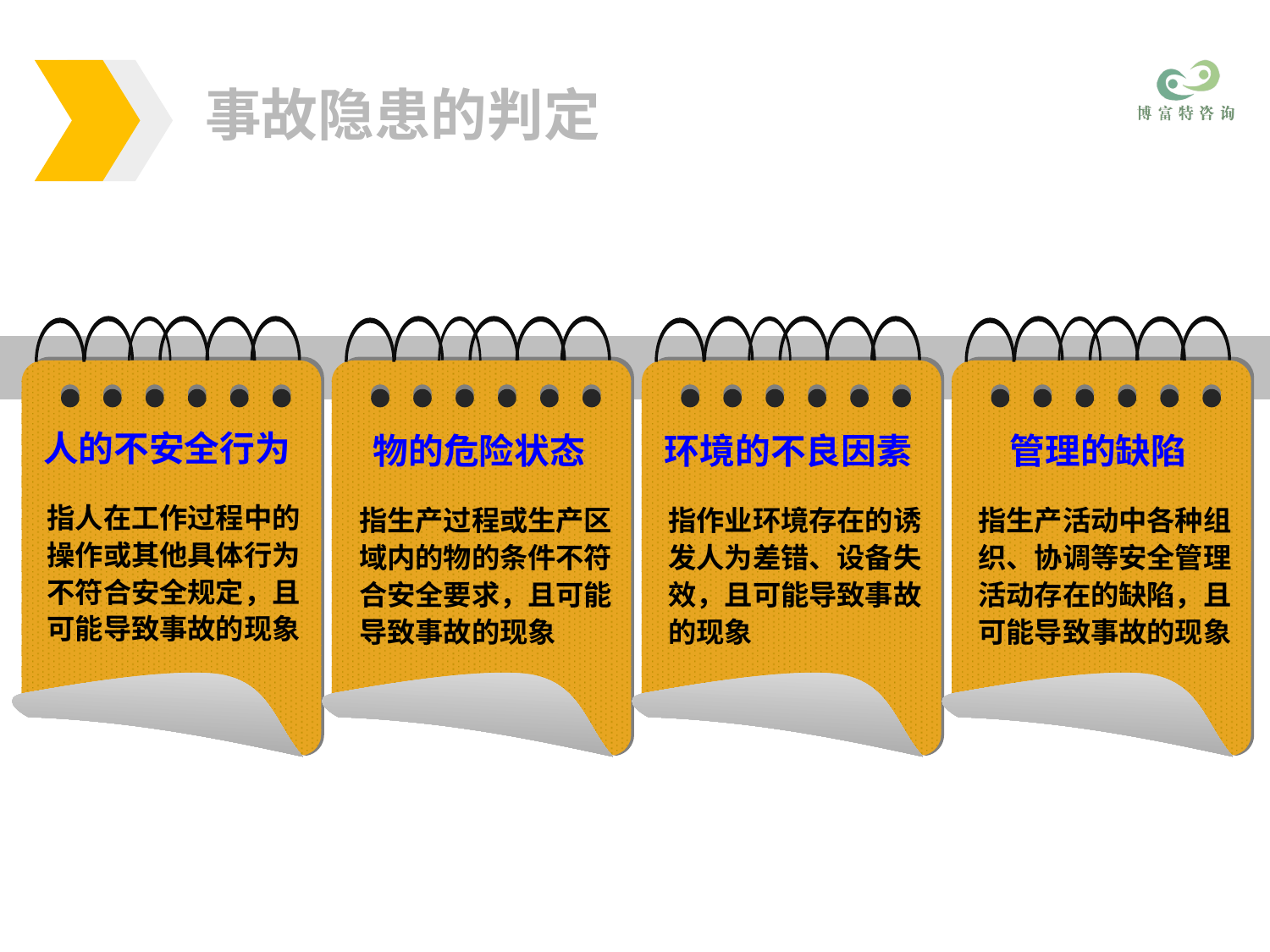

事故隐患的判定

人的不安全行为
物的危险状态
环境的不良因素
管理的缺陷
指人在工作过程中的操作或其他具体行为不符合安全规定，且可能导致事故的现象
指生产过程或生产区域内的物的条件不符合安全要求，且可能导致事故的现象
指作业环境存在的诱发人为差错、设备失效，且可能导致事故的现象
指生产活动中各种组织、协调等安全管理活动存在的缺陷，且可能导致事故的现象
6